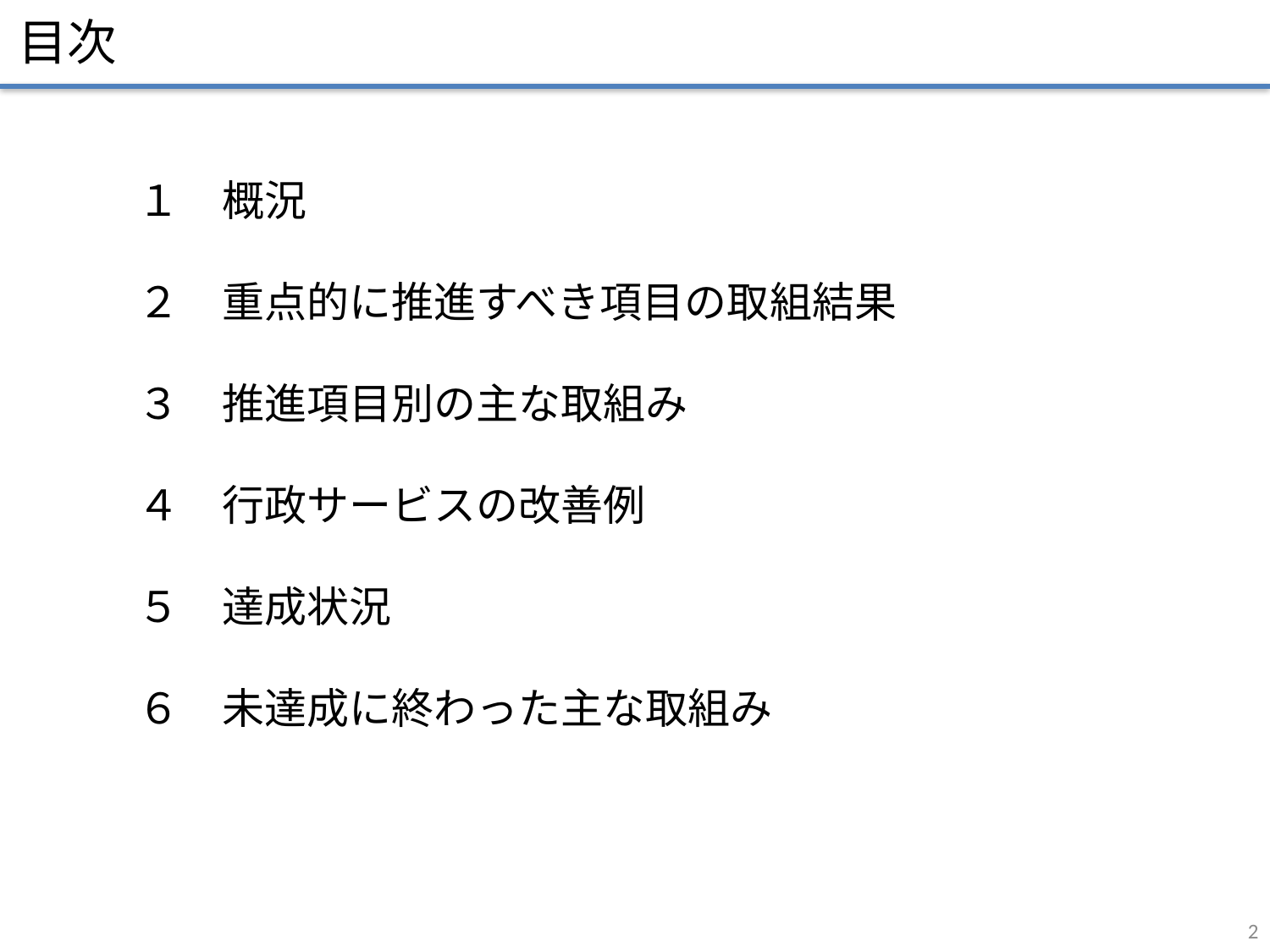

目次
１　概況

２　重点的に推進すべき項目の取組結果

３　推進項目別の主な取組み

４　行政サービスの改善例

５　達成状況

６　未達成に終わった主な取組み

2